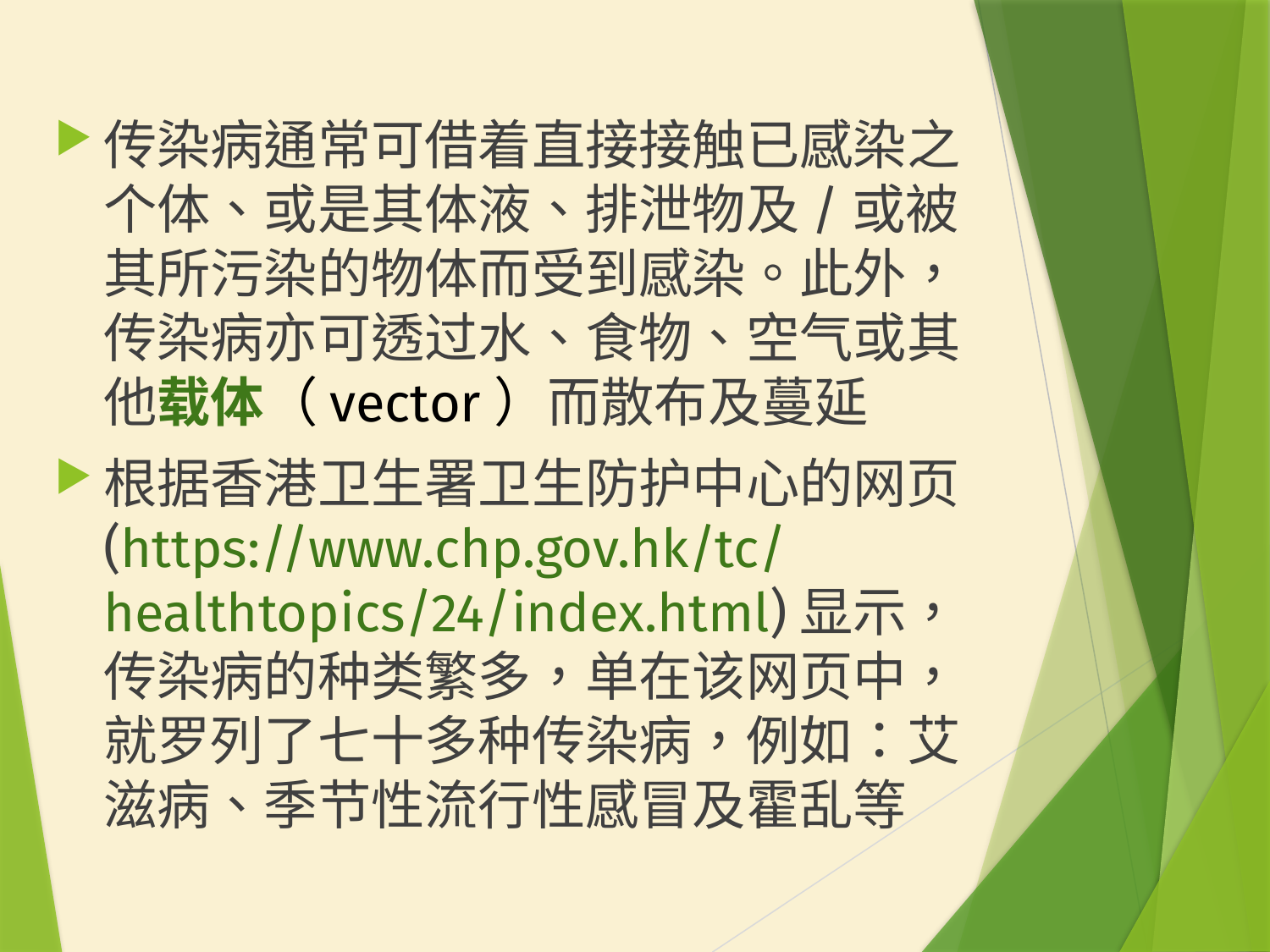

传染病通常可借着直接接触已感染之个体、或是其体液、排泄物及/或被其所污染的物体而受到感染。此外，传染病亦可透过水、食物、空气或其他载体（vector）而散布及蔓延
根据香港卫生署卫生防护中心的网页(https://www.chp.gov.hk/tc/healthtopics/24/index.html)显示，传染病的种类繁多，单在该网页中，就罗列了七十多种传染病，例如：艾滋病、季节性流行性感冒及霍乱等